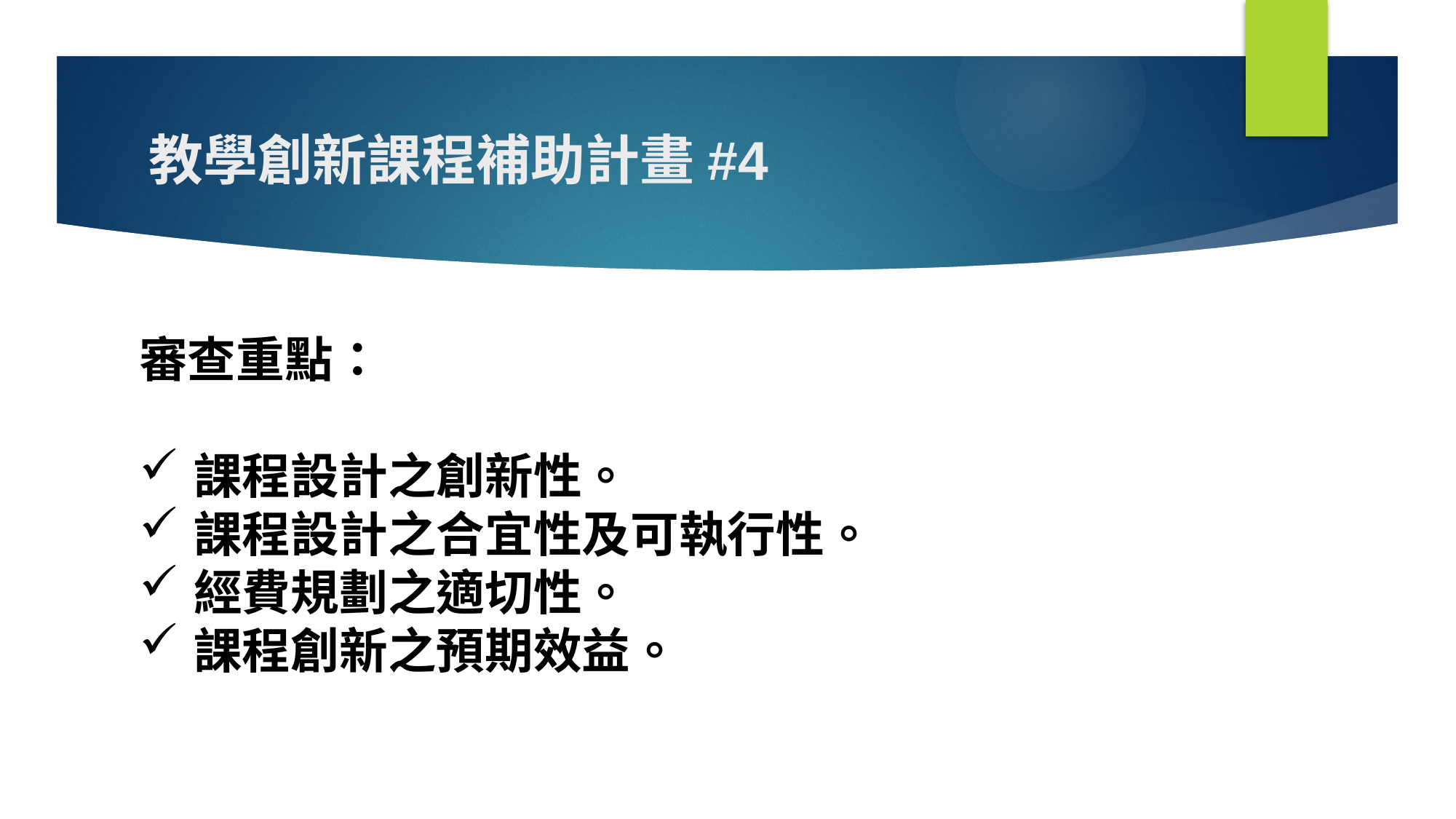

# 教學創新課程補助計畫#4

審查重點：

課程設計之創新性。
課程設計之合宜性及可執行性。
經費規劃之適切性。
課程創新之預期效益。